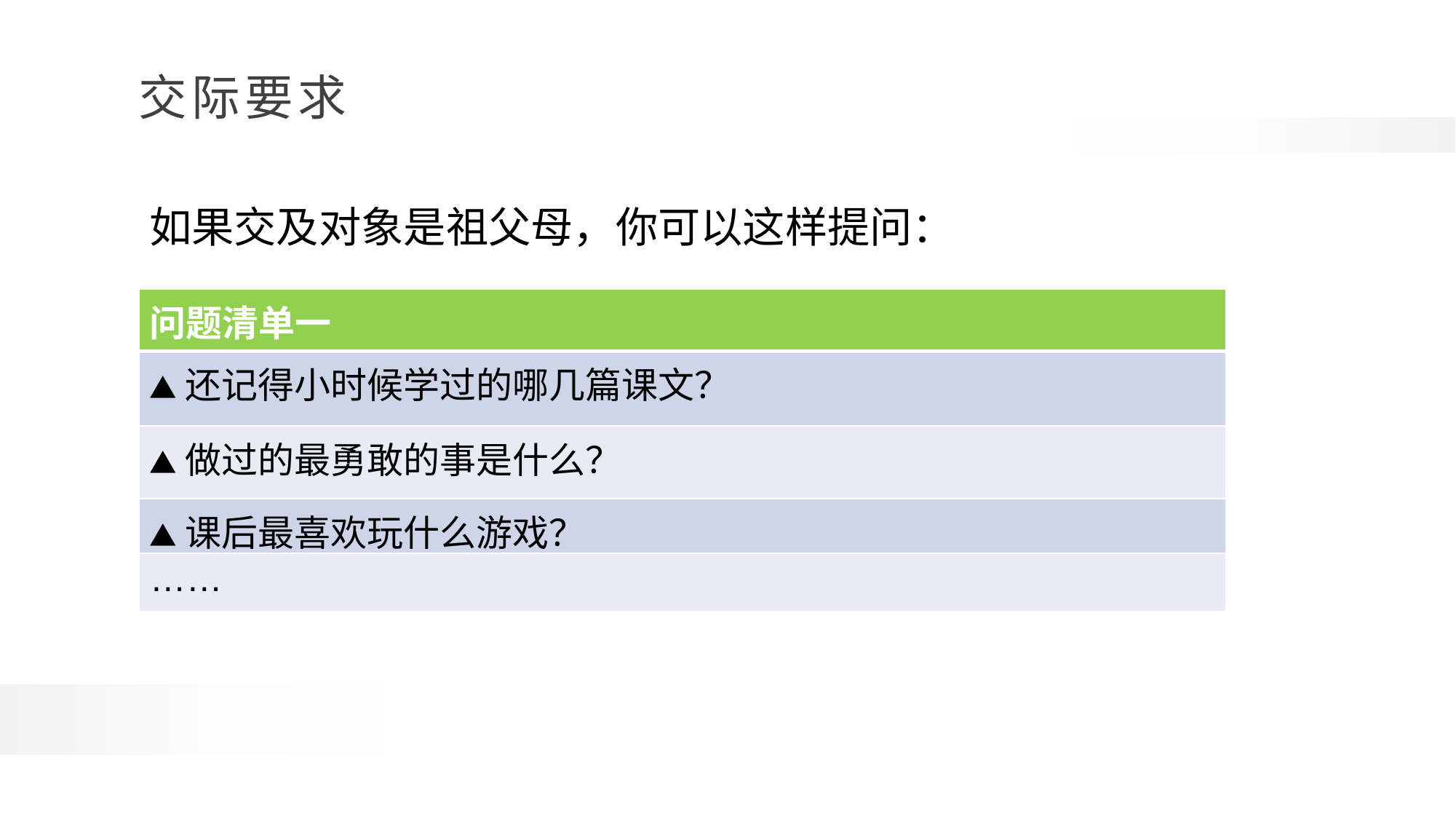

如果交及对象是祖父母，你可以这样提问：
| 问题清单一 |
| --- |
| ▲还记得小时候学过的哪几篇课文？ |
| ▲做过的最勇敢的事是什么？ |
| ▲课后最喜欢玩什么游戏？ |
| …… |